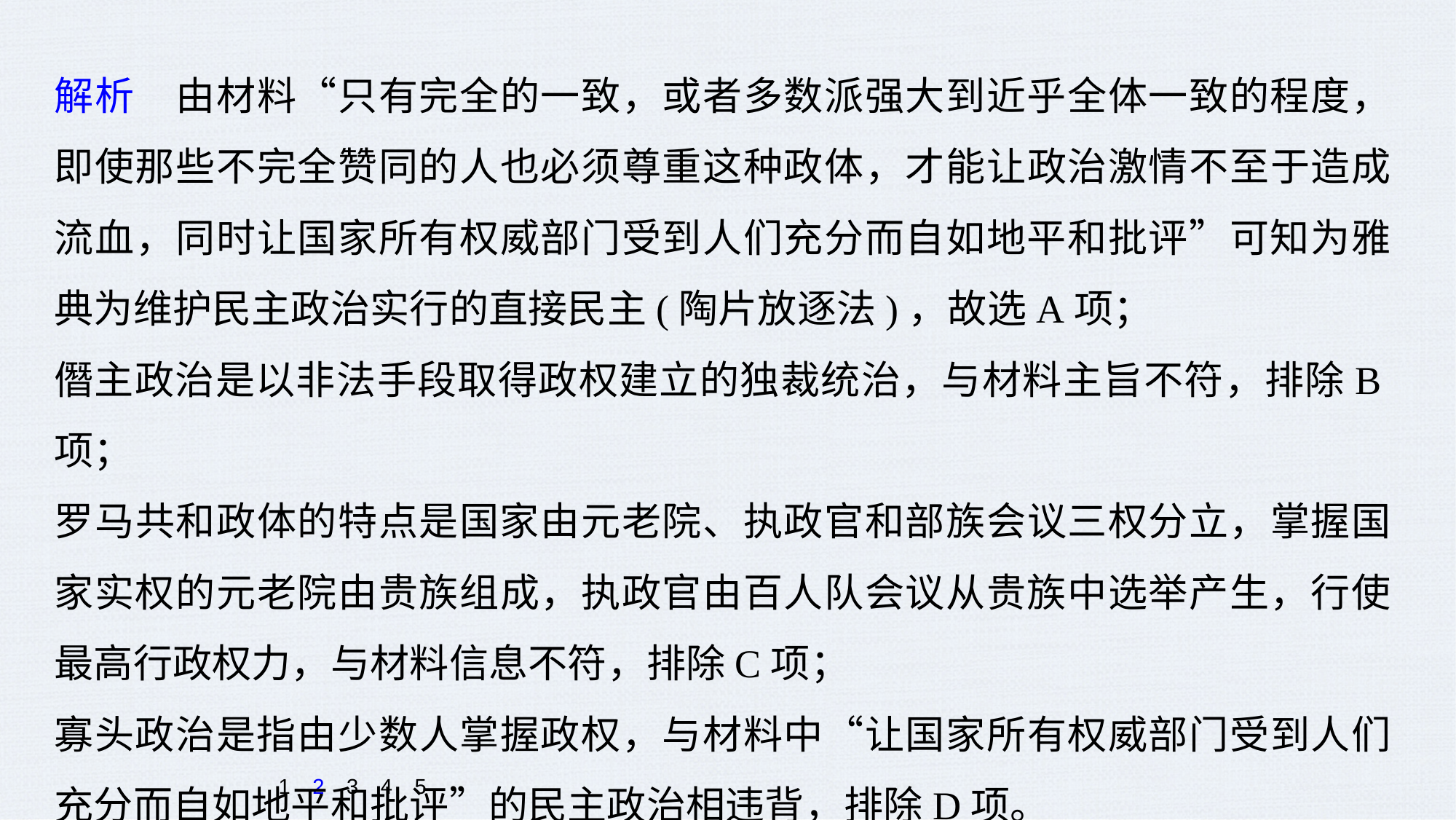

解析　由材料“只有完全的一致，或者多数派强大到近乎全体一致的程度，即使那些不完全赞同的人也必须尊重这种政体，才能让政治激情不至于造成流血，同时让国家所有权威部门受到人们充分而自如地平和批评”可知为雅典为维护民主政治实行的直接民主(陶片放逐法)，故选A项；
僭主政治是以非法手段取得政权建立的独裁统治，与材料主旨不符，排除B项；
罗马共和政体的特点是国家由元老院、执政官和部族会议三权分立，掌握国家实权的元老院由贵族组成，执政官由百人队会议从贵族中选举产生，行使最高行政权力，与材料信息不符，排除C项；
寡头政治是指由少数人掌握政权，与材料中“让国家所有权威部门受到人们充分而自如地平和批评”的民主政治相违背，排除D项。
1
2
3
4
5